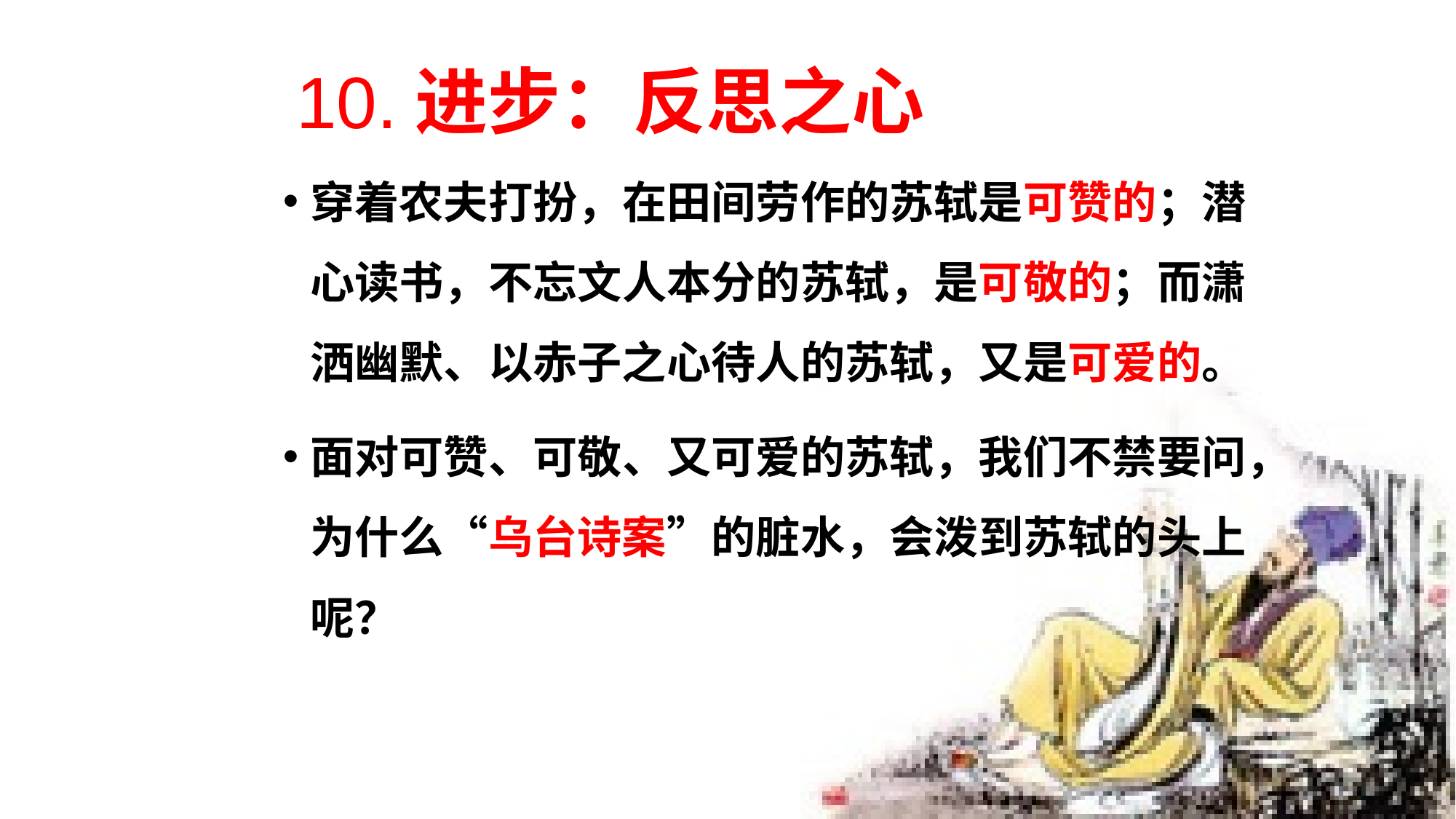

# 10.进步：反思之心
穿着农夫打扮，在田间劳作的苏轼是可赞的；潜心读书，不忘文人本分的苏轼，是可敬的；而潇洒幽默、以赤子之心待人的苏轼，又是可爱的。
面对可赞、可敬、又可爱的苏轼，我们不禁要问，为什么“乌台诗案”的脏水，会泼到苏轼的头上呢？